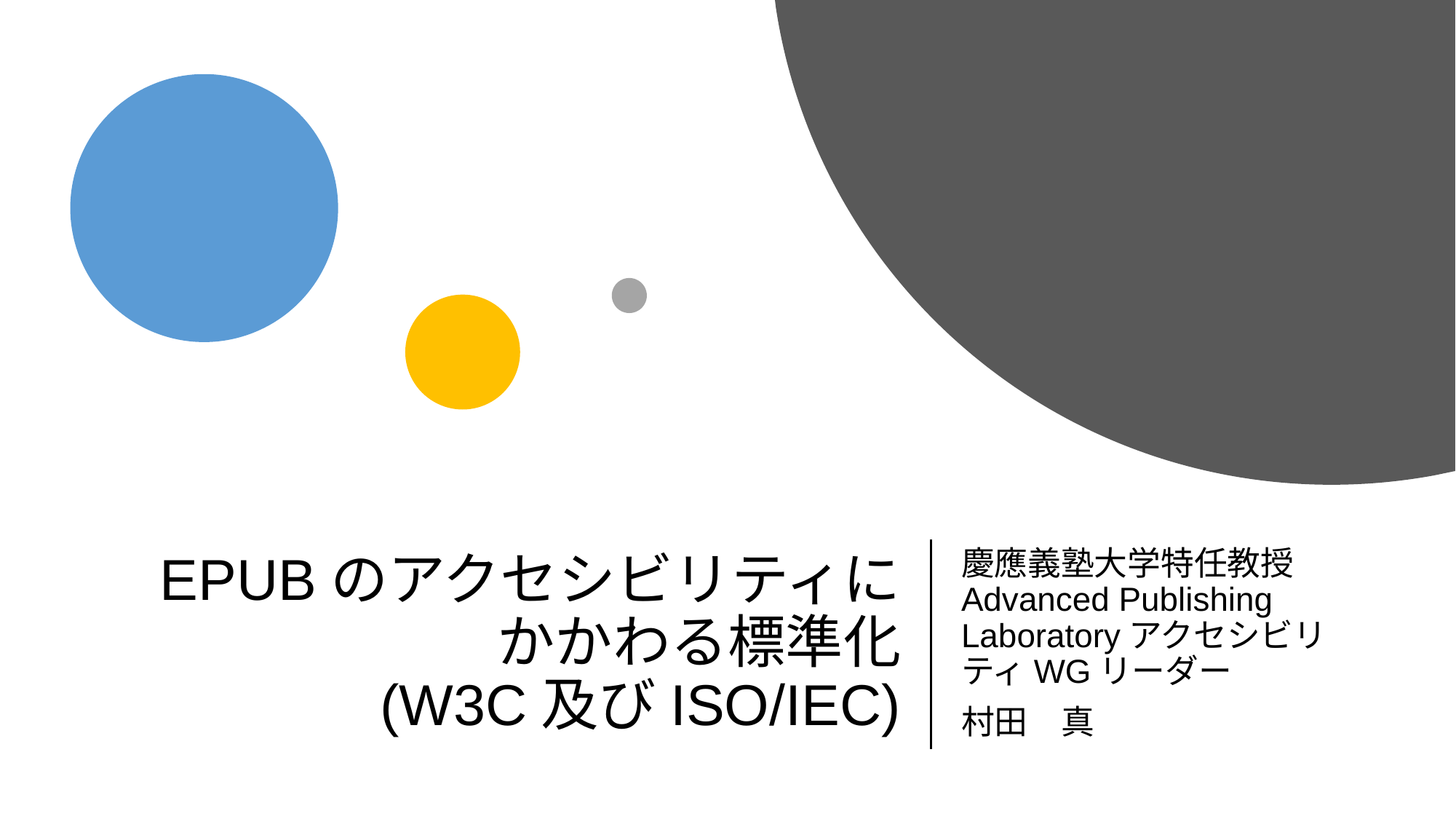

# EPUBのアクセシビリティに かかわる標準化 (W3C及びISO/IEC)
慶應義塾大学特任教授Advanced Publishing LaboratoryアクセシビリティWGリーダー
村田　真